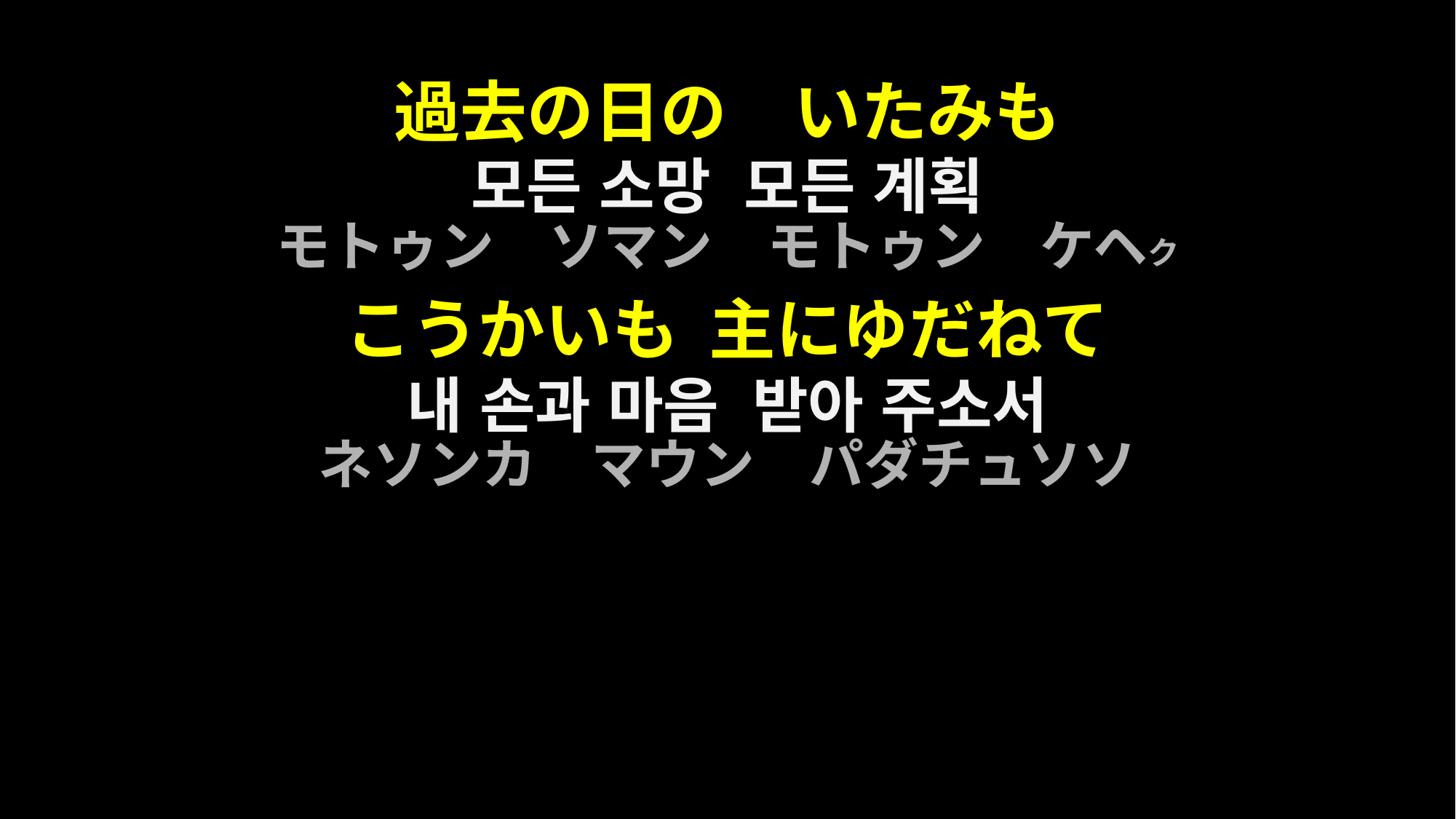

過去の日の　いたみも
모든 소망  모든 계획
モトゥン　ソマン　モトゥン　ケヘク
こうかいも  主にゆだねて
내 손과 마음  받아 주소서
ネソンカ　マウン　パダチュソソ